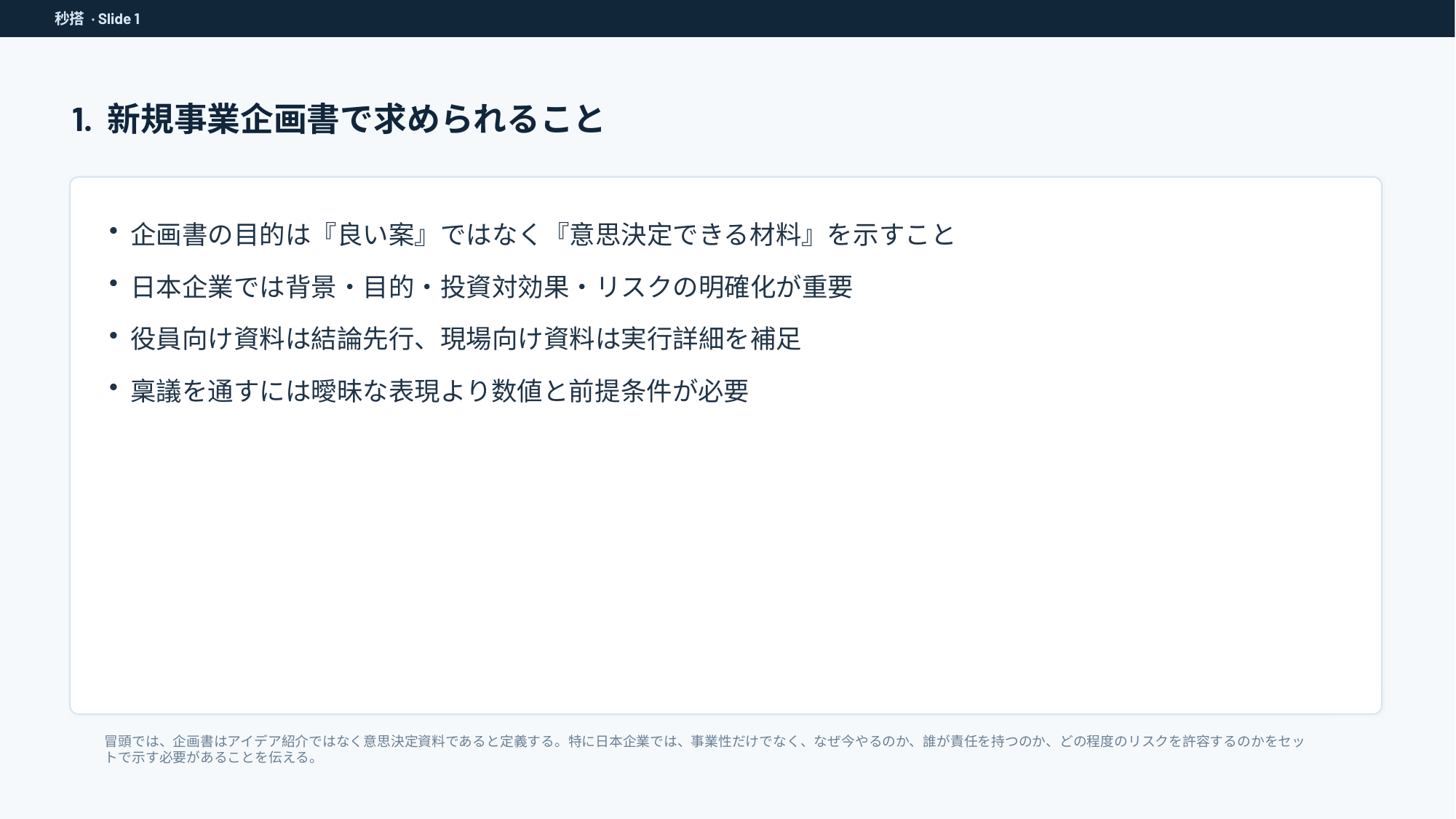

秒搭 · Slide 1
1. 新規事業企画書で求められること

企画書の目的は『良い案』ではなく『意思決定できる材料』を示すこと
日本企業では背景・目的・投資対効果・リスクの明確化が重要
役員向け資料は結論先行、現場向け資料は実行詳細を補足
稟議を通すには曖昧な表現より数値と前提条件が必要
冒頭では、企画書はアイデア紹介ではなく意思決定資料であると定義する。特に日本企業では、事業性だけでなく、なぜ今やるのか、誰が責任を持つのか、どの程度のリスクを許容するのかをセットで示す必要があることを伝える。